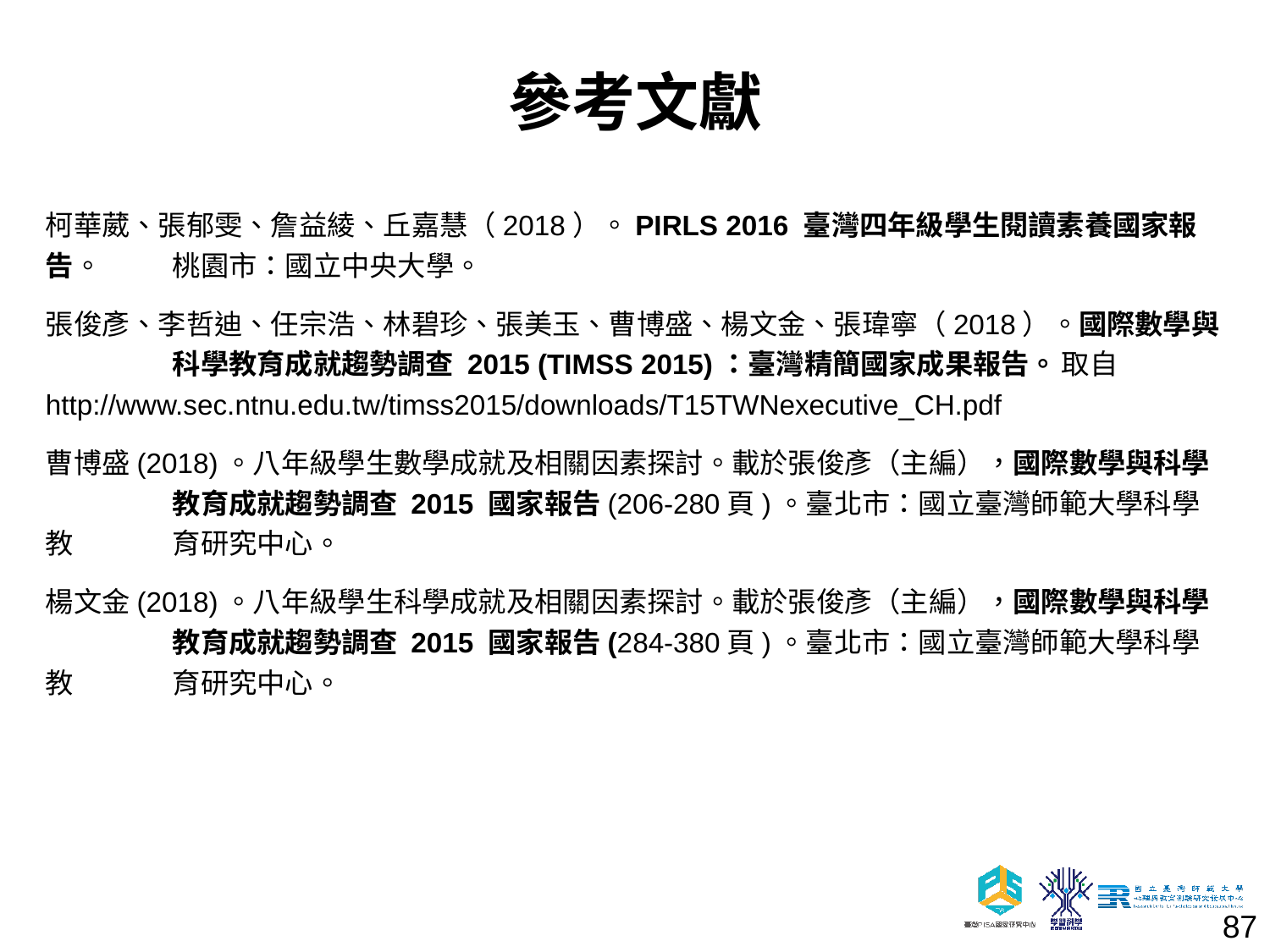

# 參考文獻

柯華葳、張郁雯、詹益綾、丘嘉慧（2018）。PIRLS 2016 臺灣四年級學生閱讀素養國家報告。	桃園市：國立中央大學。
張俊彥、李哲迪、任宗浩、林碧珍、張美玉、曹博盛、楊文金、張瑋寧（2018）。國際數學與	科學教育成就趨勢調查 2015 (TIMSS 2015)：臺灣精簡國家成果報告。	取自	http://www.sec.ntnu.edu.tw/timss2015/downloads/T15TWNexecutive_CH.pdf
曹博盛(2018)。八年級學生數學成就及相關因素探討。載於張俊彥（主編），國際數學與科學	教育成就趨勢調查 2015 國家報告(206-280頁)。臺北市：國立臺灣師範大學科學教	育研究中心。
楊文金(2018)。八年級學生科學成就及相關因素探討。載於張俊彥（主編），國際數學與科學	教育成就趨勢調查 2015 國家報告(284-380頁)。臺北市：國立臺灣師範大學科學教	育研究中心。

87